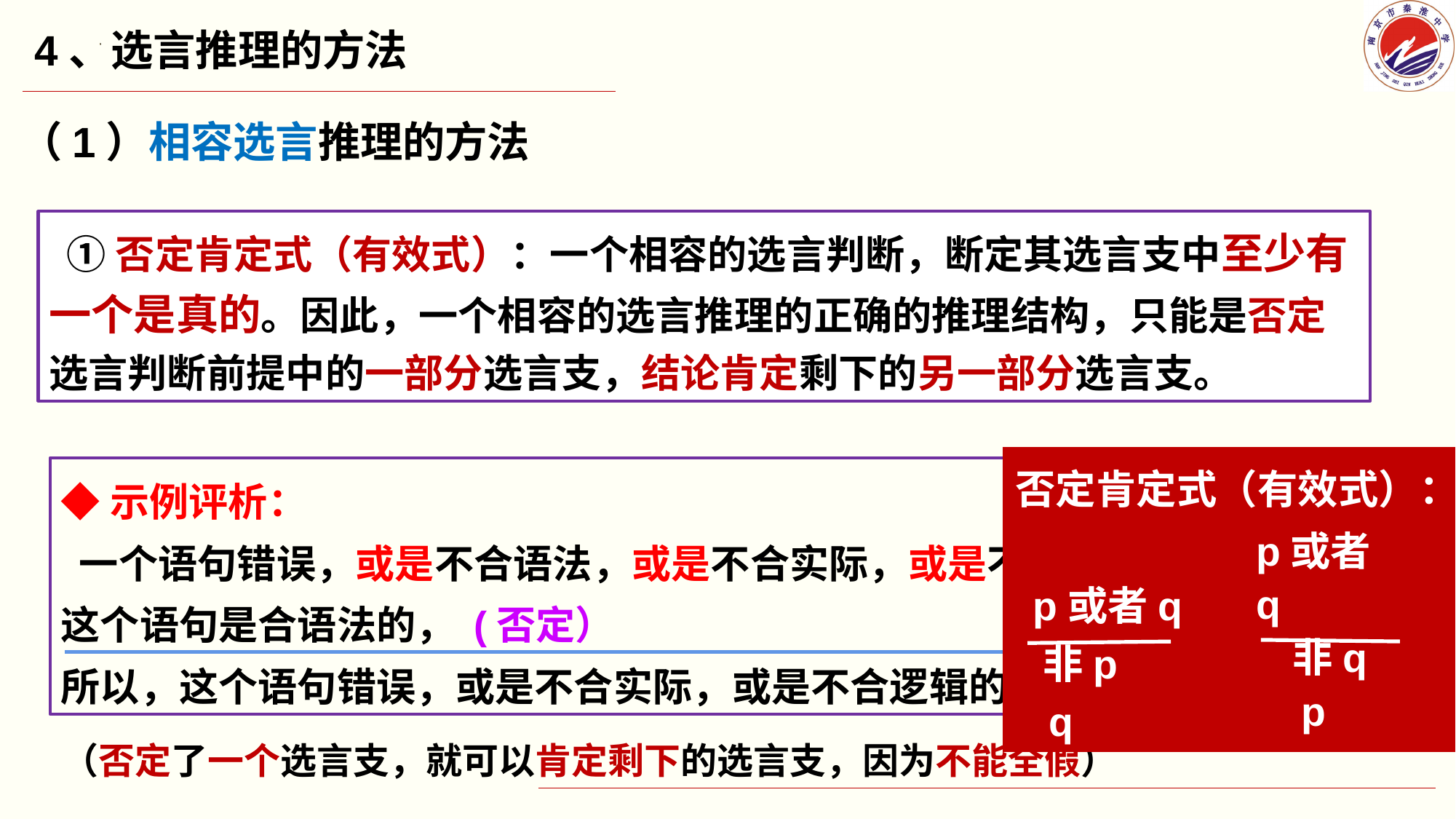

4、选言推理的方法
（1）相容选言推理的方法
  ①否定肯定式（有效式）：一个相容的选言判断，断定其选言支中至少有一个是真的。因此，一个相容的选言推理的正确的推理结构，只能是否定选言判断前提中的一部分选言支，结论肯定剩下的另一部分选言支。
否定肯定式（有效式）：
  p或者q
  非p
   q
p或者q
   非q
    p
◆示例评析：
 一个语句错误，或是不合语法，或是不合实际，或是不合逻辑，
这个语句是合语法的， (否定）
所以，这个语句错误，或是不合实际，或是不合逻辑的。(肯定）
（否定了一个选言支，就可以肯定剩下的选言支，因为不能全假）